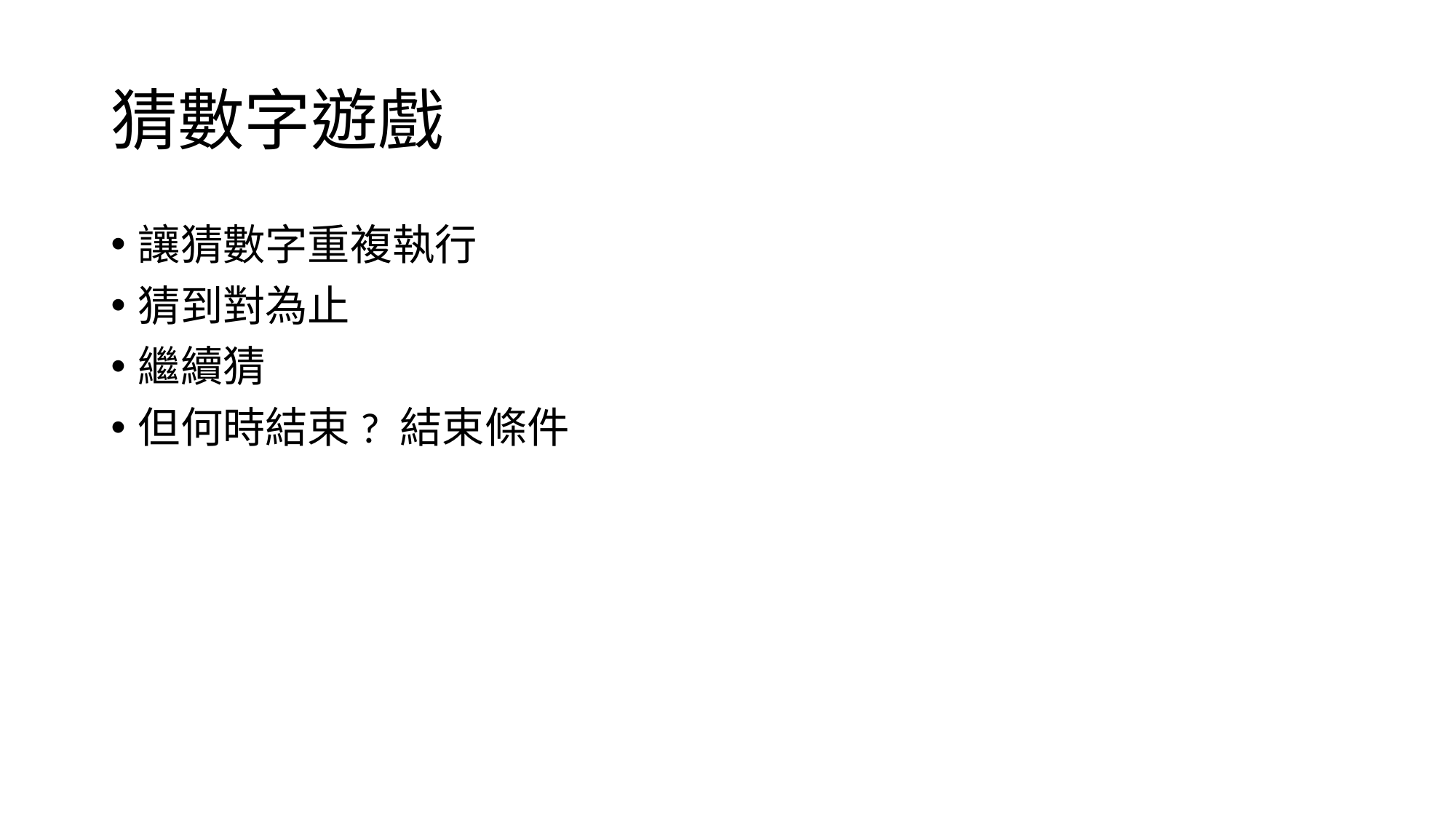

# 猜數字遊戲
讓猜數字重複執行
猜到對為止
繼續猜
但何時結束? 結束條件